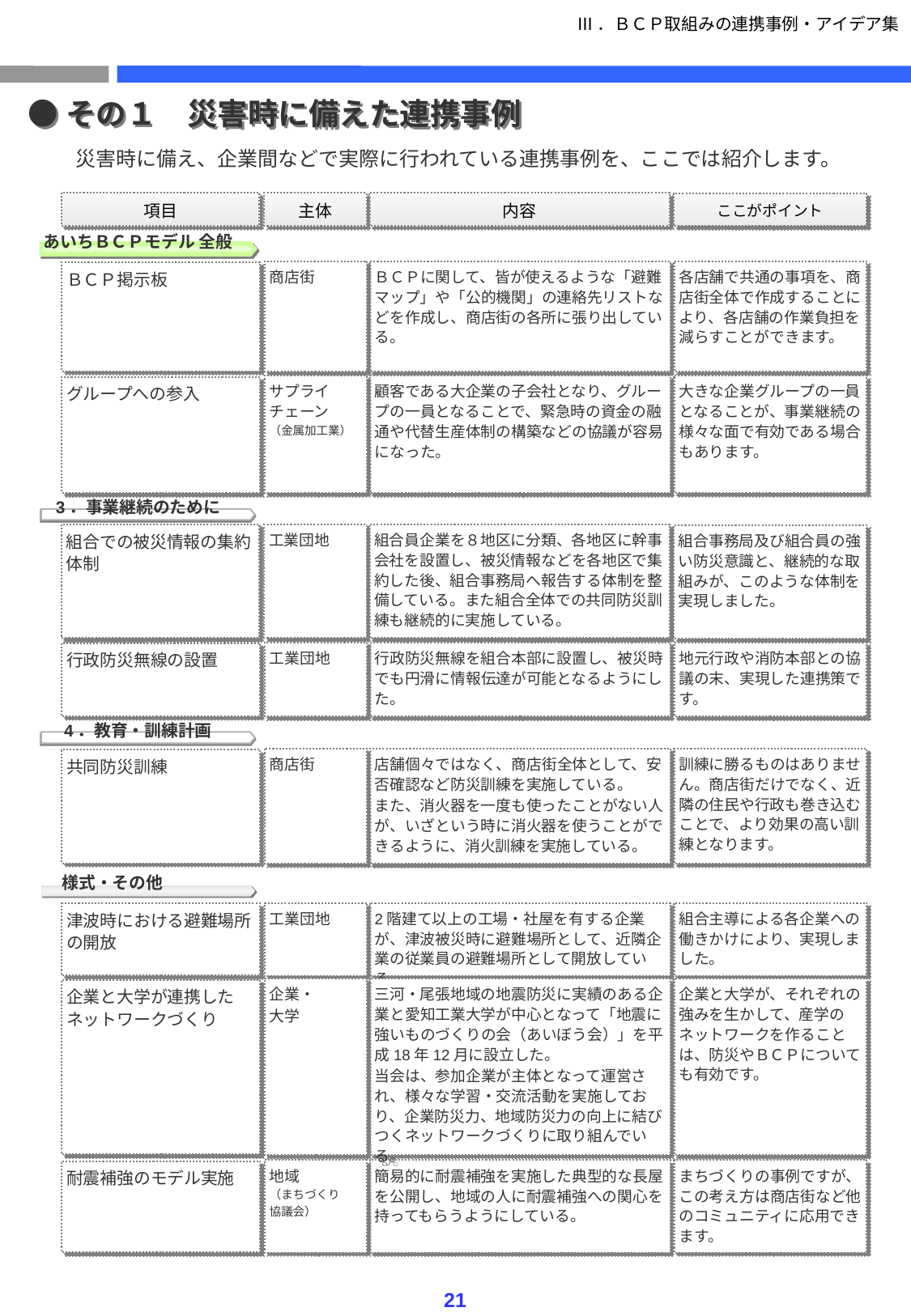

Ⅲ．ＢＣＰ取組みの連携事例・アイデア集
●その１　災害時に備えた連携事例
　災害時に備え、企業間などで実際に行われている連携事例を、ここでは紹介します。
項目
主体
内容
ここがポイント
あいちＢＣＰモデル 全般

商店街
ＢＣＰに関して、皆が使えるような「避難マップ」や「公的機関」の連絡先リストなどを作成し、商店街の各所に張り出している。
各店舗で共通の事項を、商店街全体で作成することにより、各店舗の作業負担を減らすことができます。
ＢＣＰ掲示板
サプライチェーン
（金属加工業）
顧客である大企業の子会社となり、グループの一員となることで、緊急時の資金の融通や代替生産体制の構築などの協議が容易になった。
大きな企業グループの一員となることが、事業継続の様々な面で有効である場合もあります。
グループへの参入
3．事業継続のために

組合での被災情報の集約体制

工業団地
組合員企業を８地区に分類、各地区に幹事会社を設置し、被災情報などを各地区で集約した後、組合事務局へ報告する体制を整備している。また組合全体での共同防災訓練も継続的に実施している。
組合事務局及び組合員の強い防災意識と、継続的な取組みが、このような体制を実現しました。
工業団地
行政防災無線を組合本部に設置し、被災時でも円滑に情報伝達が可能となるようにした。
地元行政や消防本部との協議の末、実現した連携策です。
行政防災無線の設置
4．教育・訓練計画

商店街
店舗個々ではなく、商店街全体として、安否確認など防災訓練を実施している。
また、消火器を一度も使ったことがない人が、いざという時に消火器を使うことができるように、消火訓練を実施している。
訓練に勝るものはありません。商店街だけでなく、近隣の住民や行政も巻き込むことで、より効果の高い訓練となります。

共同防災訓練
様式・その他

工業団地
2階建て以上の工場・社屋を有する企業が、津波被災時に避難場所として、近隣企業の従業員の避難場所として開放している。
組合主導による各企業への働きかけにより、実現しました。
津波時における避難場所の開放
企業・
大学
三河・尾張地域の地震防災に実績のある企業と愛知工業大学が中心となって「地震に強いものづくりの会（あいぼう会）」を平成18年12月に設立した。
当会は、参加企業が主体となって運営され、様々な学習・交流活動を実施しており、企業防災力、地域防災力の向上に結びつくネットワークづくりに取り組んでいる。

企業と大学が、それぞれの強みを生かして、産学のネットワークを作ることは、防災やＢＣＰについても有効です。
企業と大学が連携したネットワークづくり
地域
（まちづくり
協議会）
簡易的に耐震補強を実施した典型的な長屋を公開し、地域の人に耐震補強への関心を持ってもらうようにしている。
まちづくりの事例ですが、この考え方は商店街など他のコミュニティに応用できます。
耐震補強のモデル実施
21